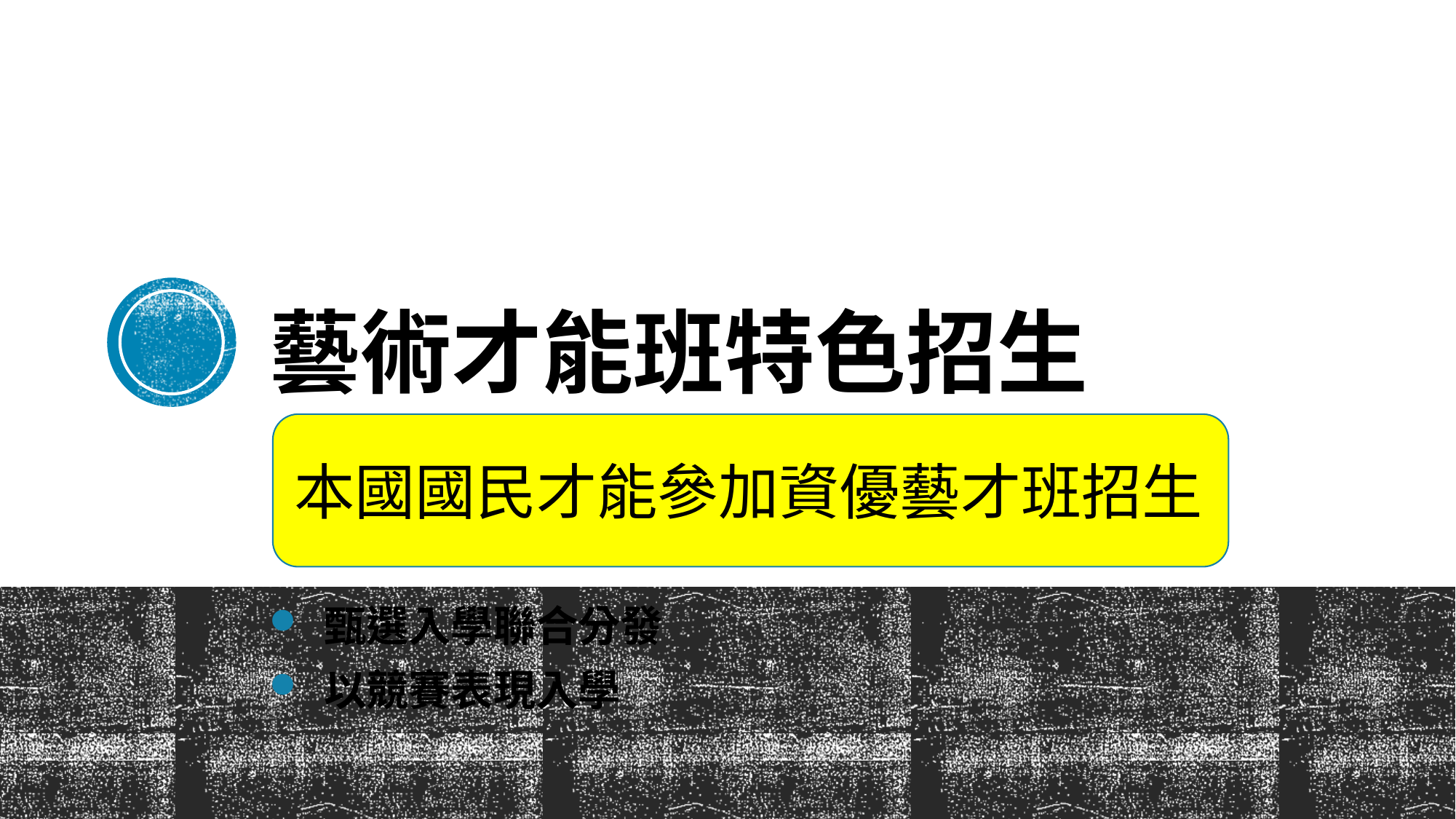

# 藝術才能班特色招生

本國國民才能參加資優藝才班招生
甄選入學聯合分發
以競賽表現入學